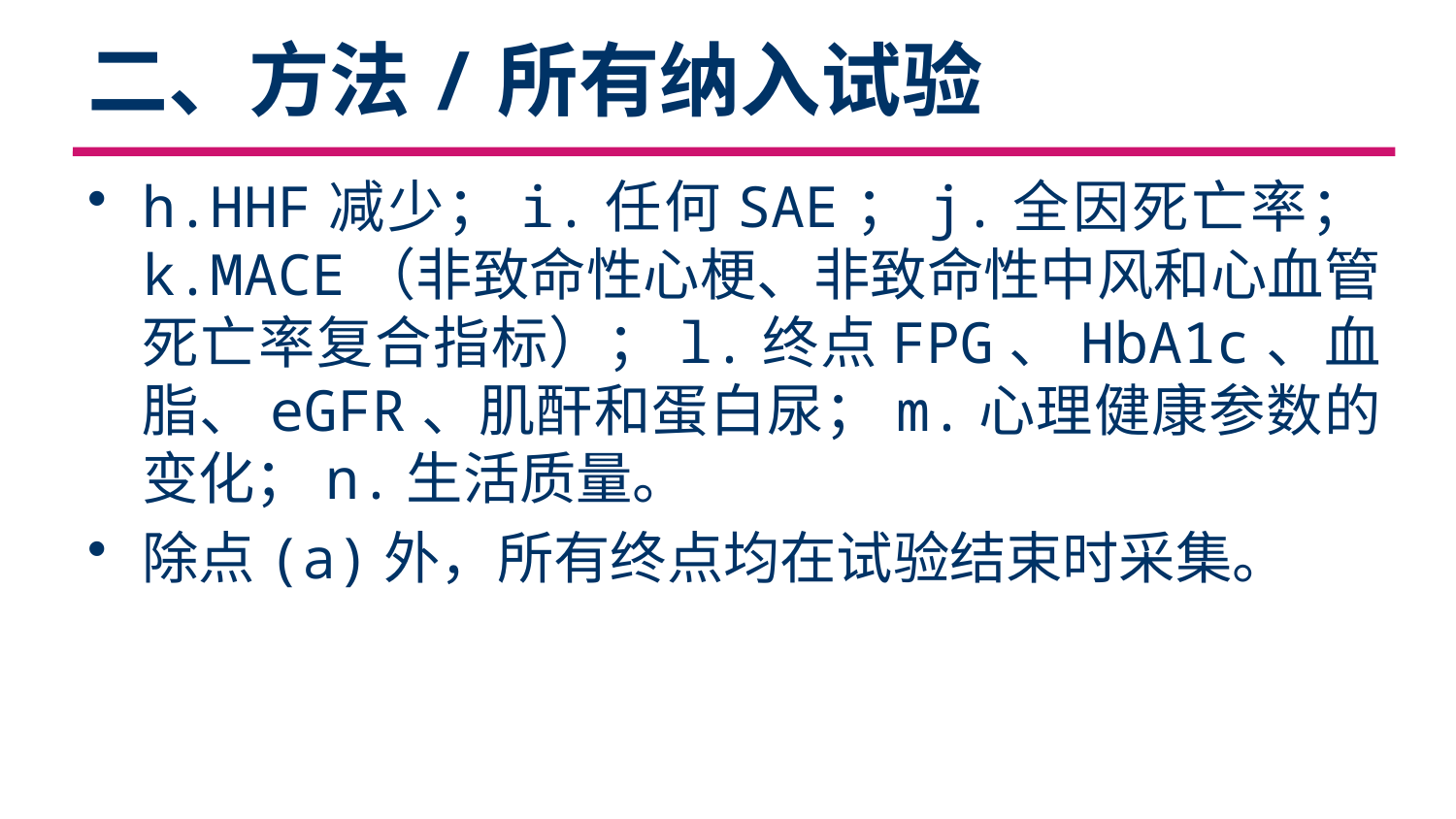

# 二、方法/所有纳入试验

h.HHF减少；i.任何SAE；j.全因死亡率；k.MACE（非致命性心梗、非致命性中风和心血管死亡率复合指标）；l.终点FPG、HbA1c、血脂、eGFR、肌酐和蛋白尿；m.心理健康参数的变化；n.生活质量。
除点(a)外，所有终点均在试验结束时采集。